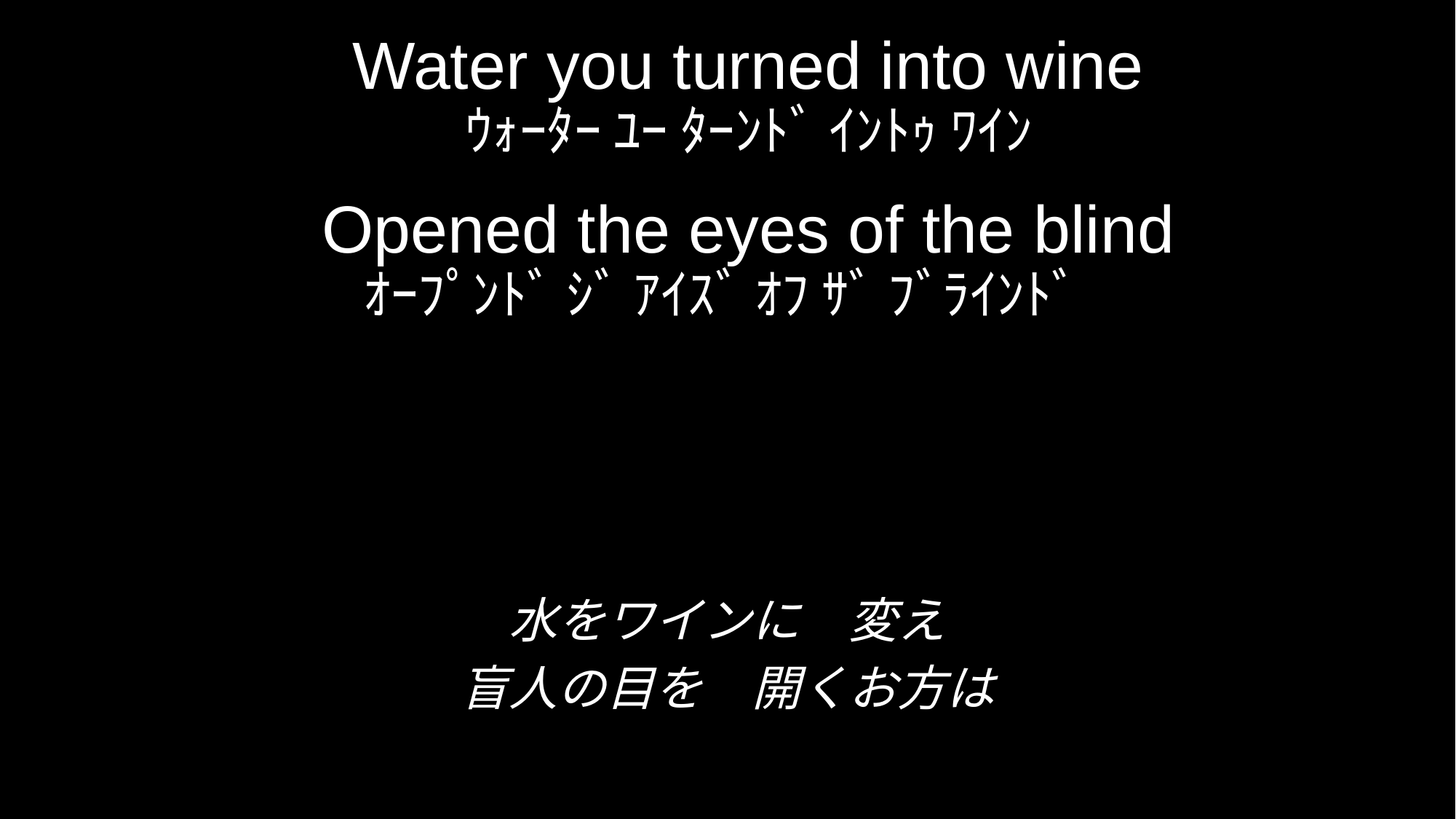

# Water you turned into wine ｳｫｰﾀｰ ﾕｰ ﾀｰﾝﾄﾞ ｲﾝﾄｩ ﾜｲﾝ Opened the eyes of the blind ｵｰﾌﾟﾝﾄﾞ ｼﾞ ｱｲｽﾞ ｵﾌ ｻﾞ ﾌﾞﾗｲﾝﾄﾞ
水をワインに　変え
盲人の目を　開くお方は